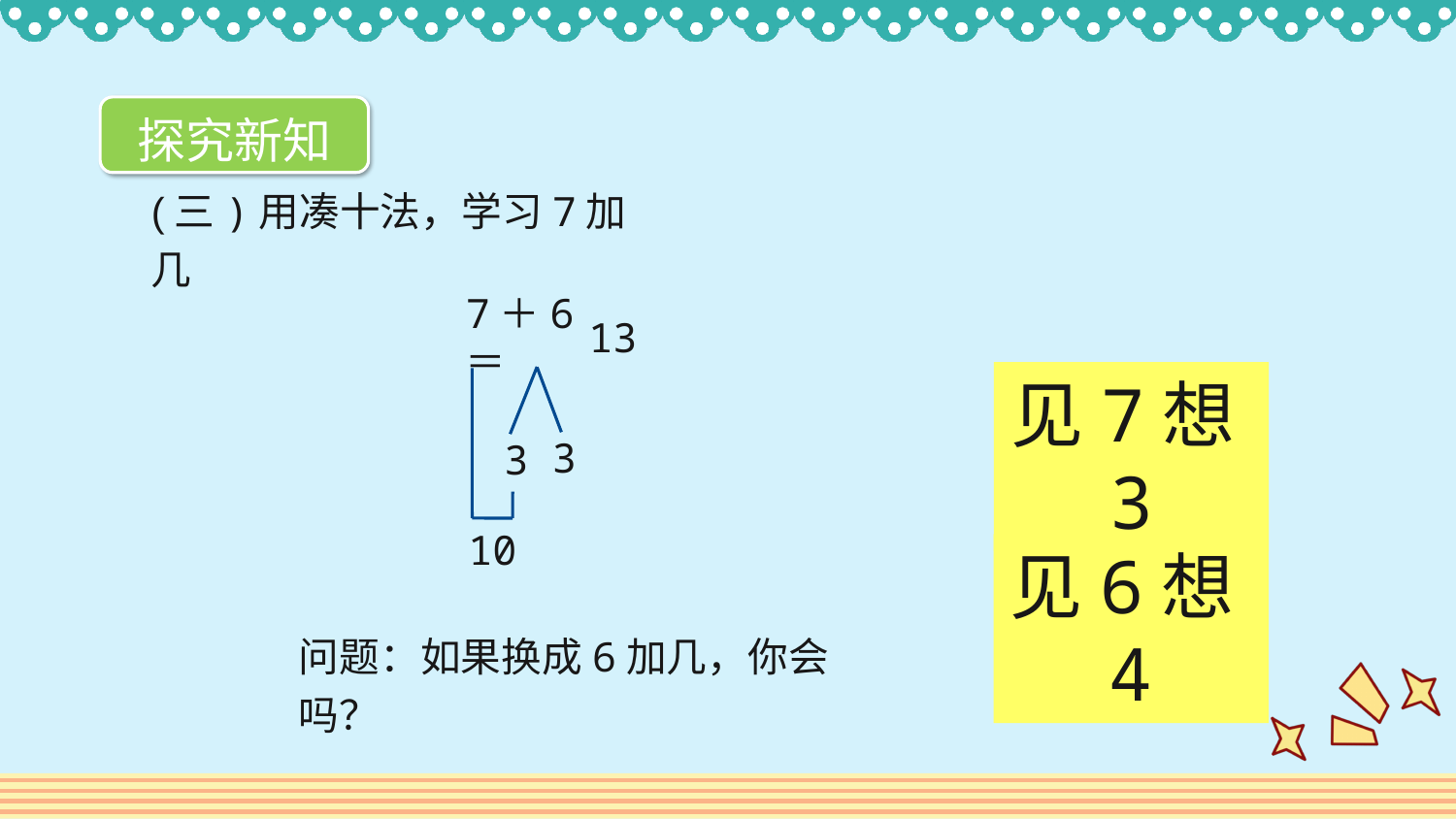

探究新知
(三)用凑十法，学习7加几
13
7＋6＝
见7想3

3

3

10
见6想4
问题：如果换成6加几，你会吗？